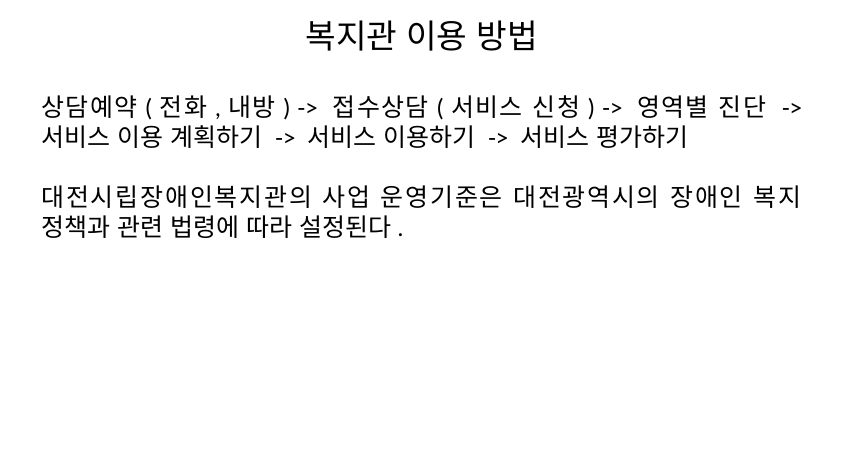

# 복지관 이용 방법
상담예약(전화,내방) -> 접수상담(서비스 신청) -> 영역별 진단 -> 서비스 이용 계획하기 -> 서비스 이용하기 -> 서비스 평가하기

대전시립장애인복지관의 사업 운영기준은 대전광역시의 장애인 복지 정책과 관련 법령에 따라 설정된다.